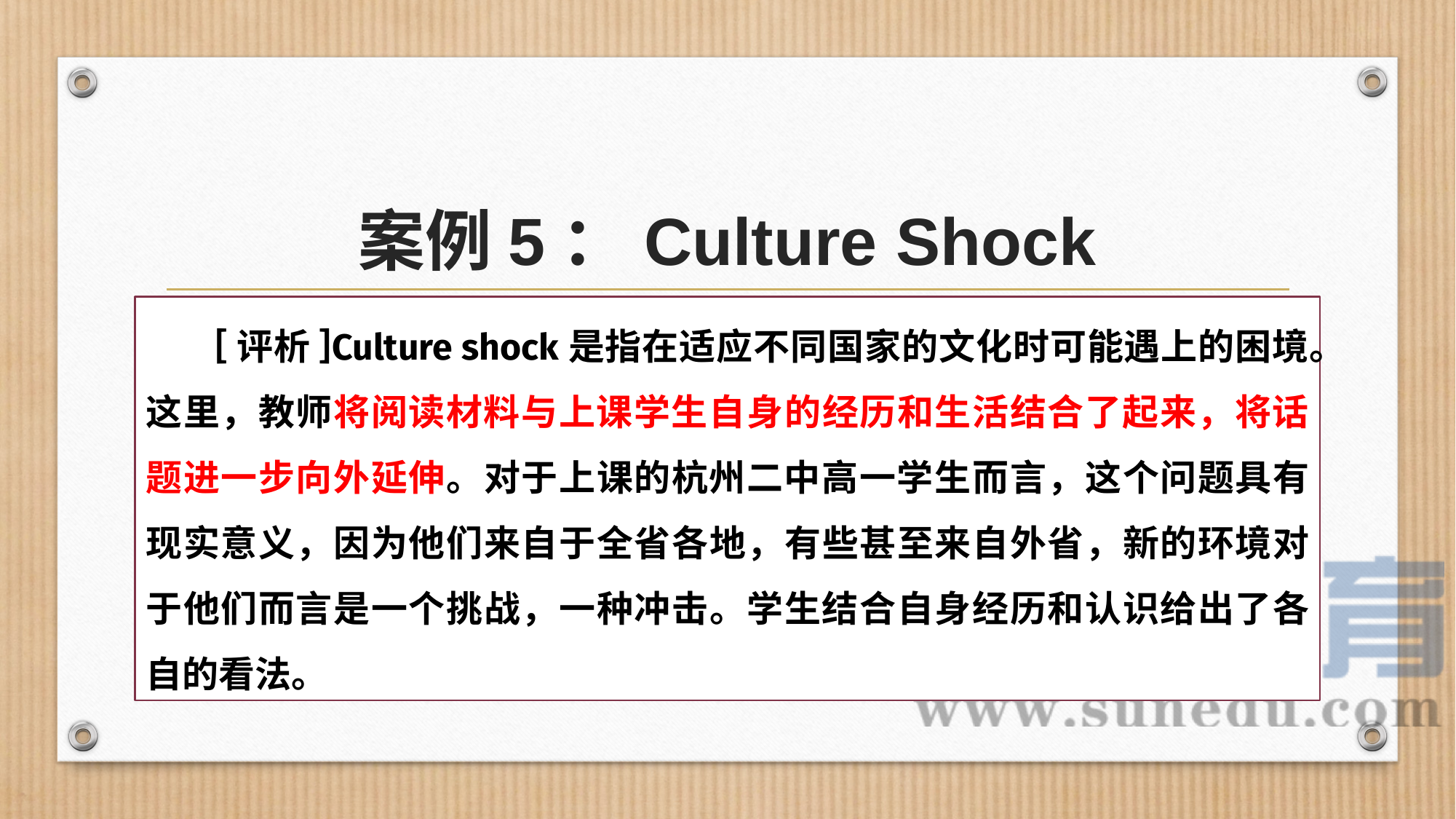

# 案例5：Culture Shock
    [评析]Culture shock是指在适应不同国家的文化时可能遇上的困境。这里，教师将阅读材料与上课学生自身的经历和生活结合了起来，将话题进一步向外延伸。对于上课的杭州二中高一学生而言，这个问题具有现实意义，因为他们来自于全省各地，有些甚至来自外省，新的环境对于他们而言是一个挑战，一种冲击。学生结合自身经历和认识给出了各自的看法。